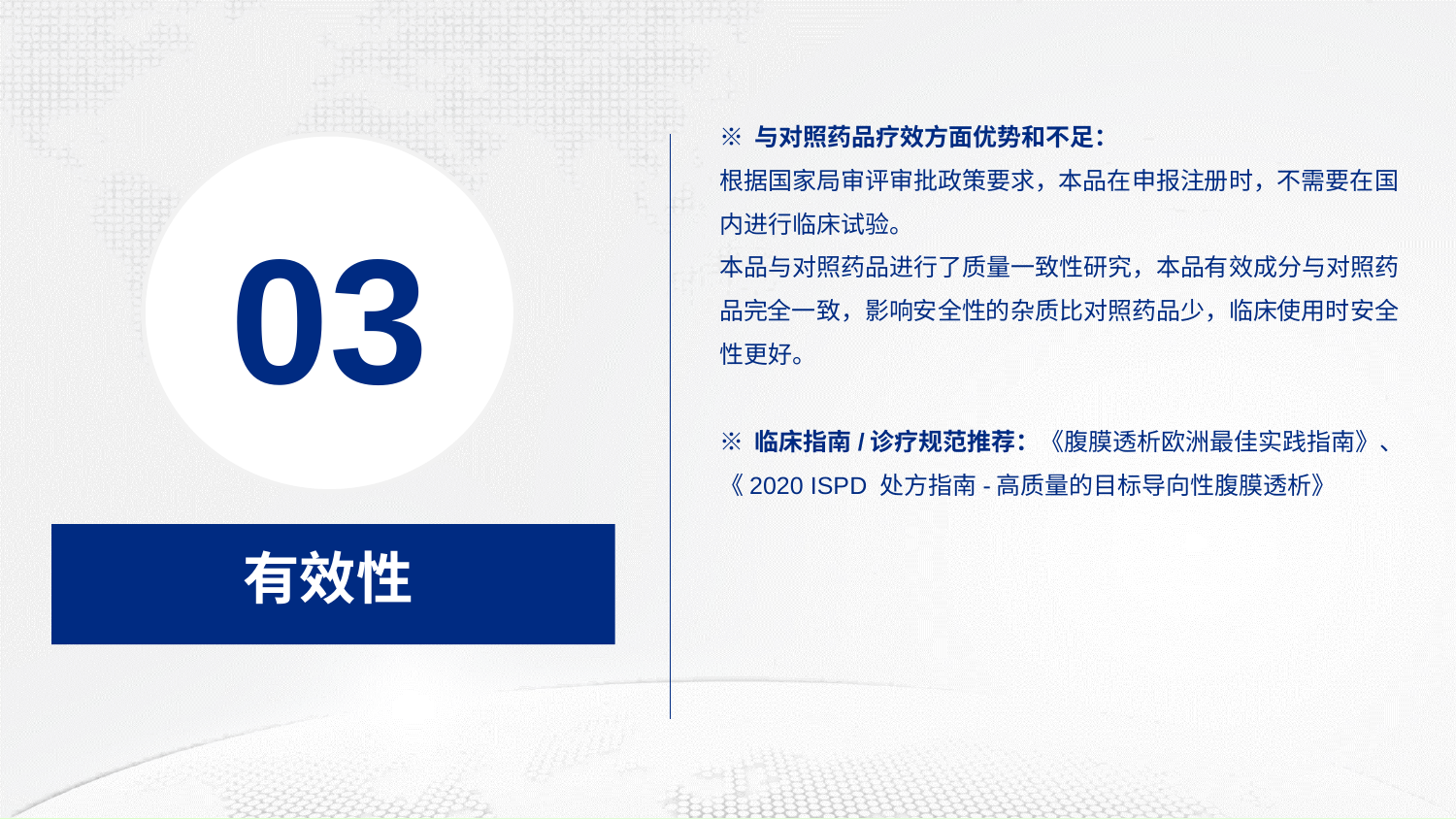

※ 与对照药品疗效方面优势和不足：
根据国家局审评审批政策要求，本品在申报注册时，不需要在国内进行临床试验。
本品与对照药品进行了质量一致性研究，本品有效成分与对照药品完全一致，影响安全性的杂质比对照药品少，临床使用时安全性更好。

※ 临床指南/诊疗规范推荐：《腹膜透析欧洲最佳实践指南》、《2020 ISPD 处方指南-高质量的目标导向性腹膜透析》
03

有效性